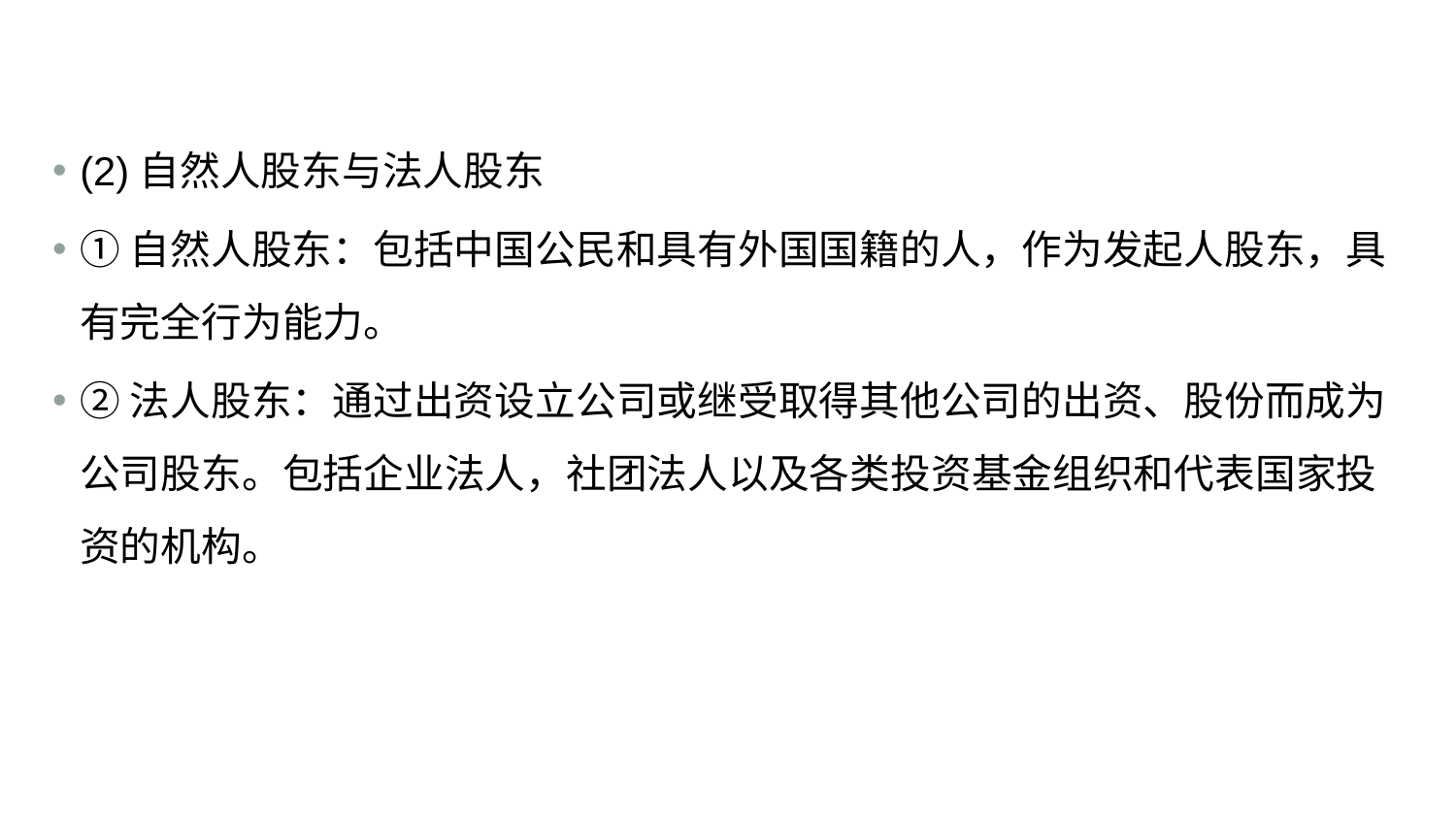

#
(2)自然人股东与法人股东
①自然人股东：包括中国公民和具有外国国籍的人，作为发起人股东，具有完全行为能力。
②法人股东：通过出资设立公司或继受取得其他公司的出资、股份而成为公司股东。包括企业法人，社团法人以及各类投资基金组织和代表国家投资的机构。